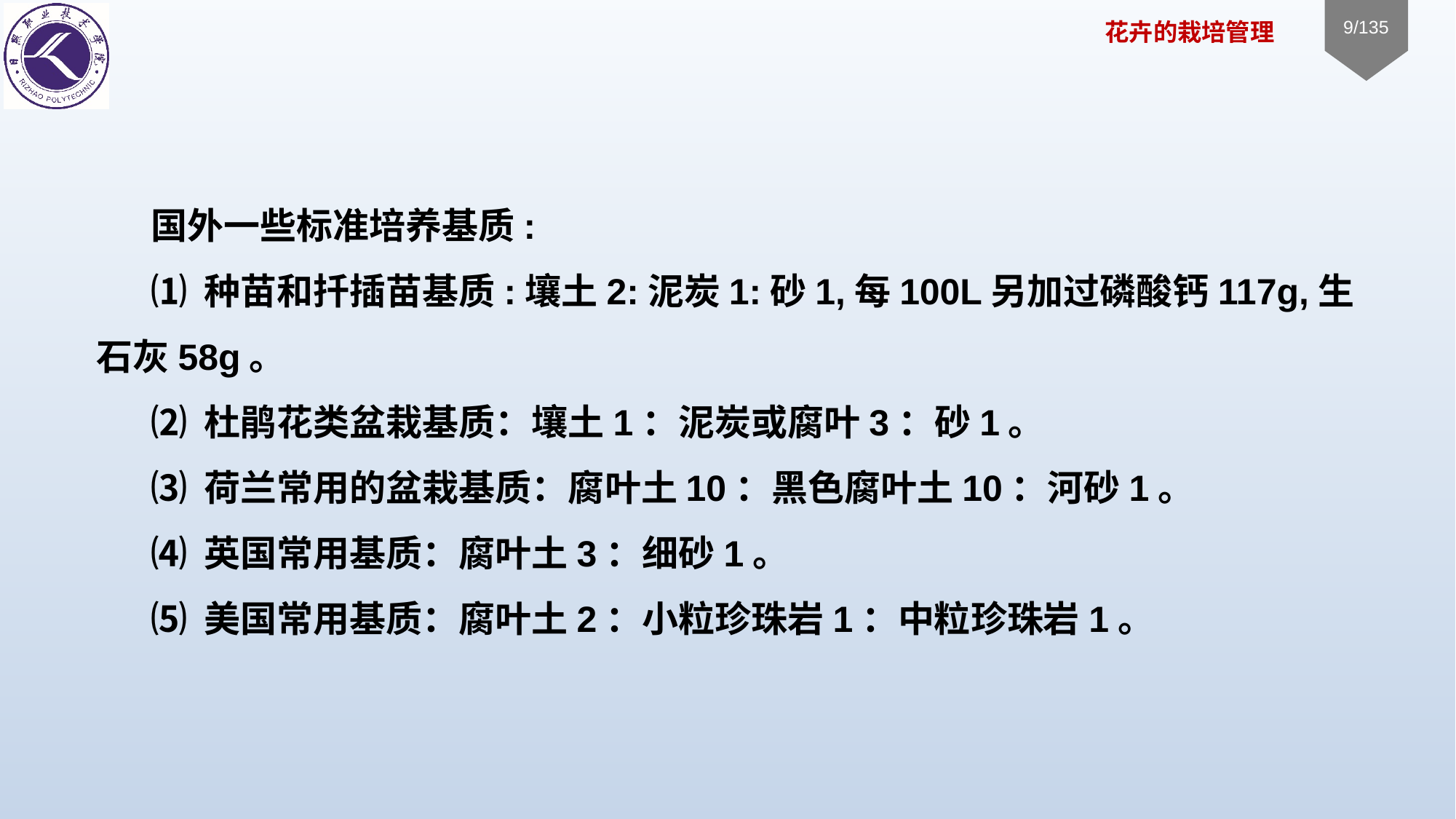

国外一些标准培养基质:
⑴ 种苗和扦插苗基质:壤土2:泥炭1:砂1,每100L另加过磷酸钙117g,生石灰58g。
⑵ 杜鹃花类盆栽基质：壤土1：泥炭或腐叶3：砂1。
⑶ 荷兰常用的盆栽基质：腐叶土10：黑色腐叶土10：河砂1。
⑷ 英国常用基质：腐叶土3：细砂1。
⑸ 美国常用基质：腐叶土2：小粒珍珠岩1：中粒珍珠岩1。